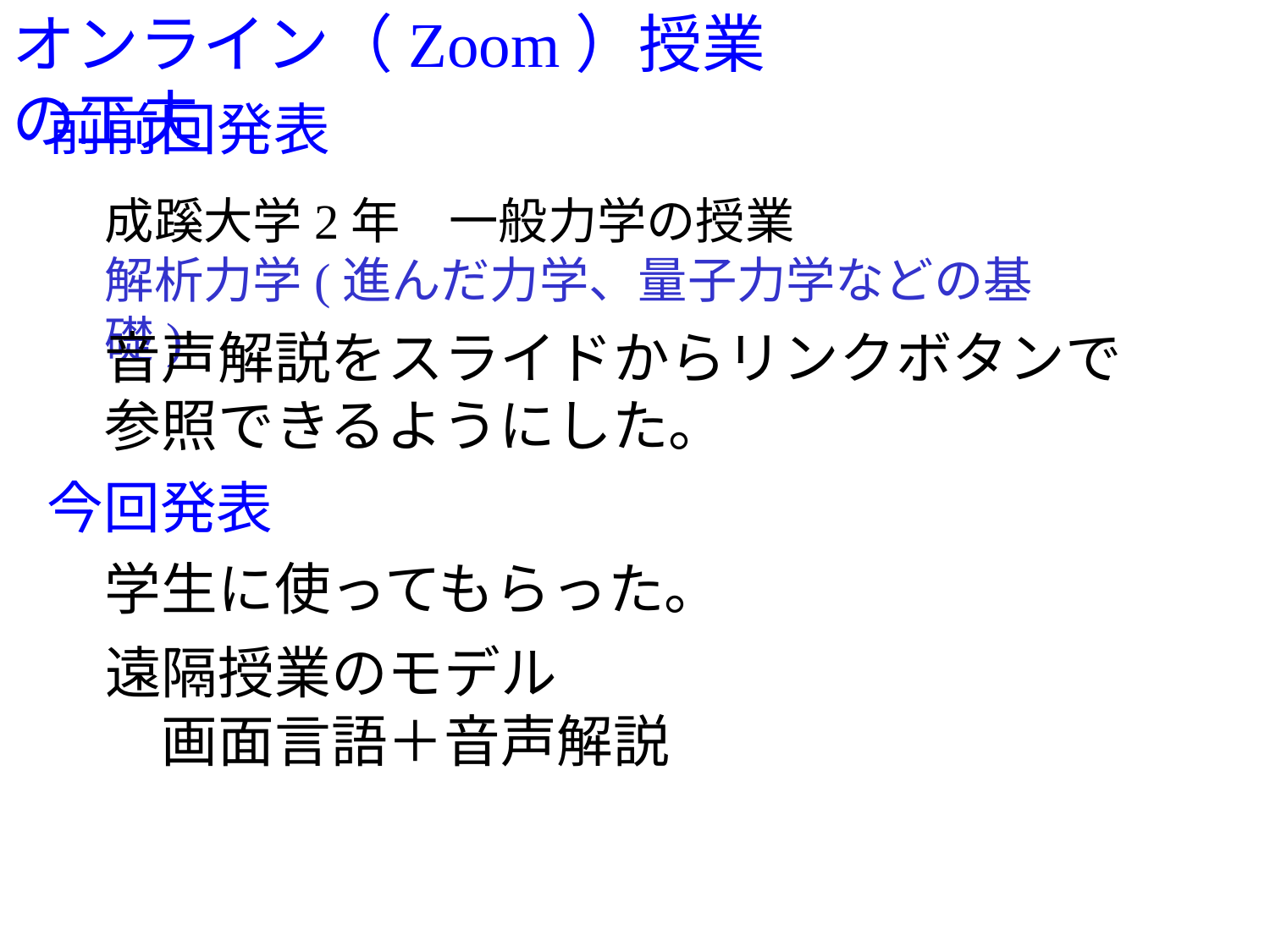

オンライン（Zoom）授業の工夫
前前回発表
成蹊大学2年　一般力学の授業
解析力学(進んだ力学、量子力学などの基礎)
音声解説をスライドからリンクボタンで
参照できるようにした。
今回発表
学生に使ってもらった。
遠隔授業のモデル
　画面言語＋音声解説